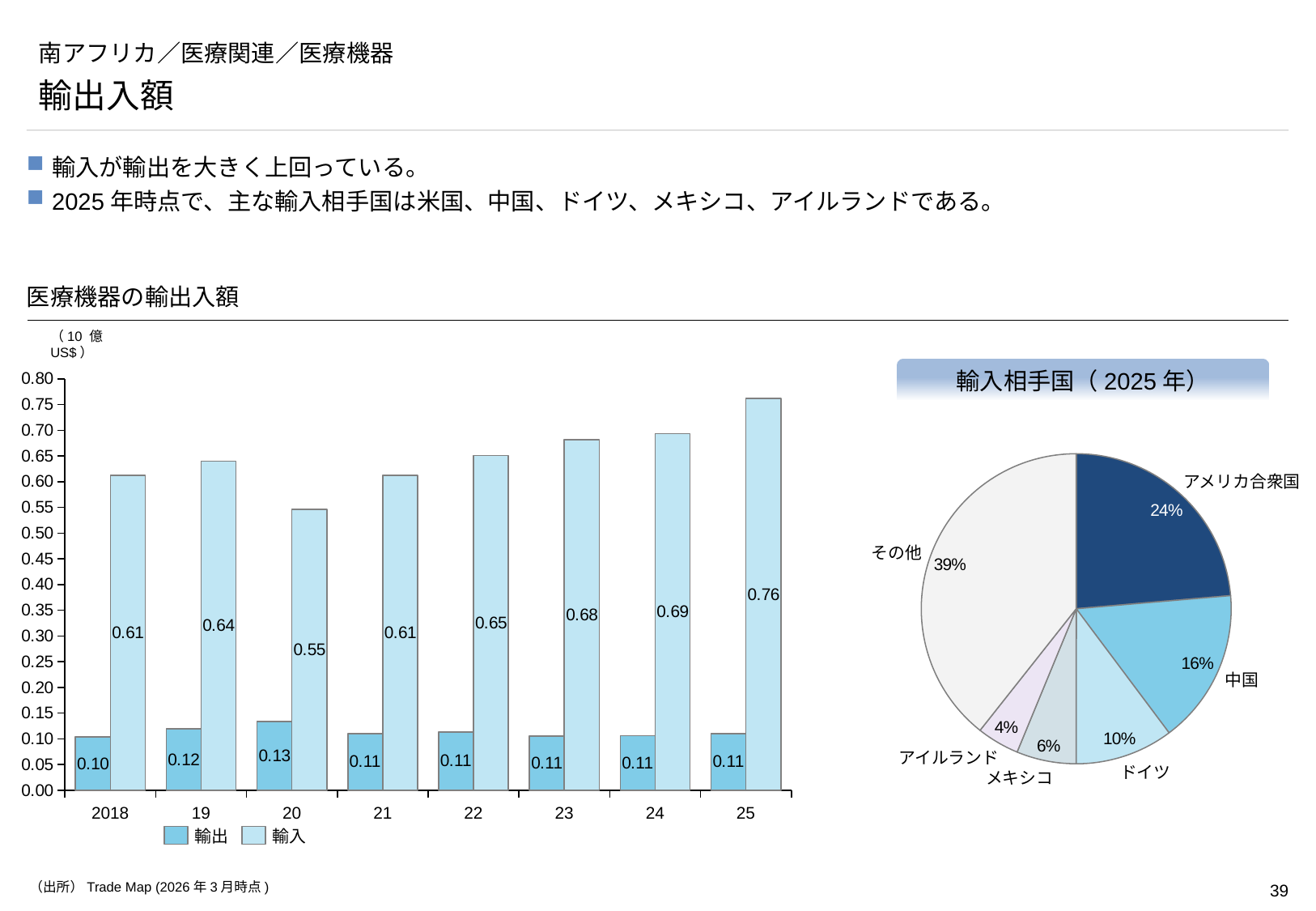

# 南アフリカ／医療関連／医療機器
輸出入額
輸入が輸出を大きく上回っている。
2025年時点で、主な輸入相手国は米国、中国、ドイツ、メキシコ、アイルランドである。
医療機器の輸出入額
（10 億US$）

### Chart

| Category |  |  |
|---|---|---|
輸入相手国（2025年）

### Chart

| Category |  |
|---|---|
アメリカ合衆国
その他
中国
アイルランド
ドイツ
メキシコ
2018
19
20
21
22
23
24
25
輸出
輸入

（出所）Trade Map (2026年3月時点)